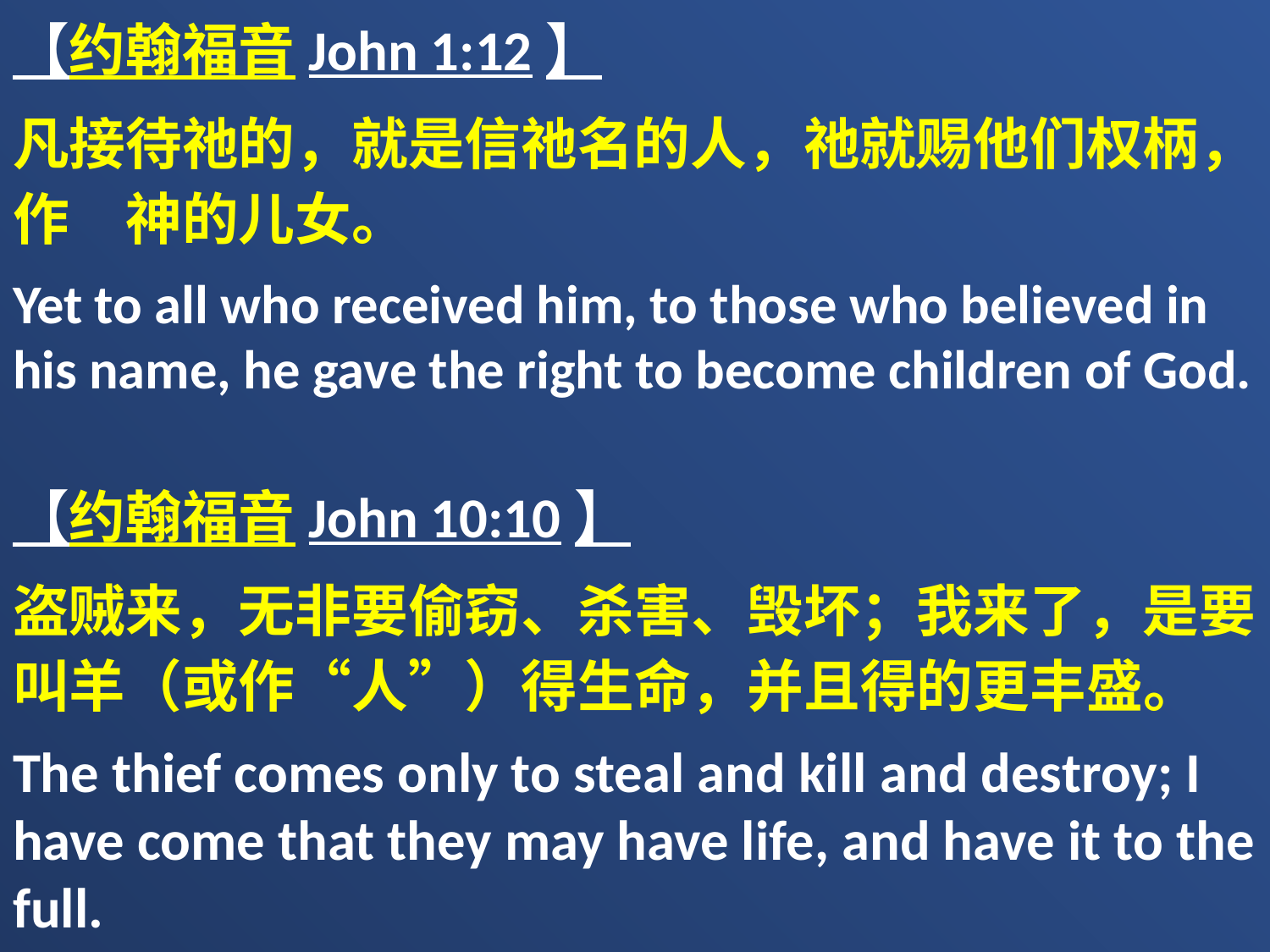

【约翰福音John 1:12】
凡接待祂的，就是信祂名的人，祂就赐他们权柄，作　神的儿女。
Yet to all who received him, to those who believed in his name, he gave the right to become children of God.

【约翰福音John 10:10】
盗贼来，无非要偷窃、杀害、毁坏；我来了，是要叫羊（或作“人”）得生命，并且得的更丰盛。
The thief comes only to steal and kill and destroy; I have come that they may have life, and have it to the full.